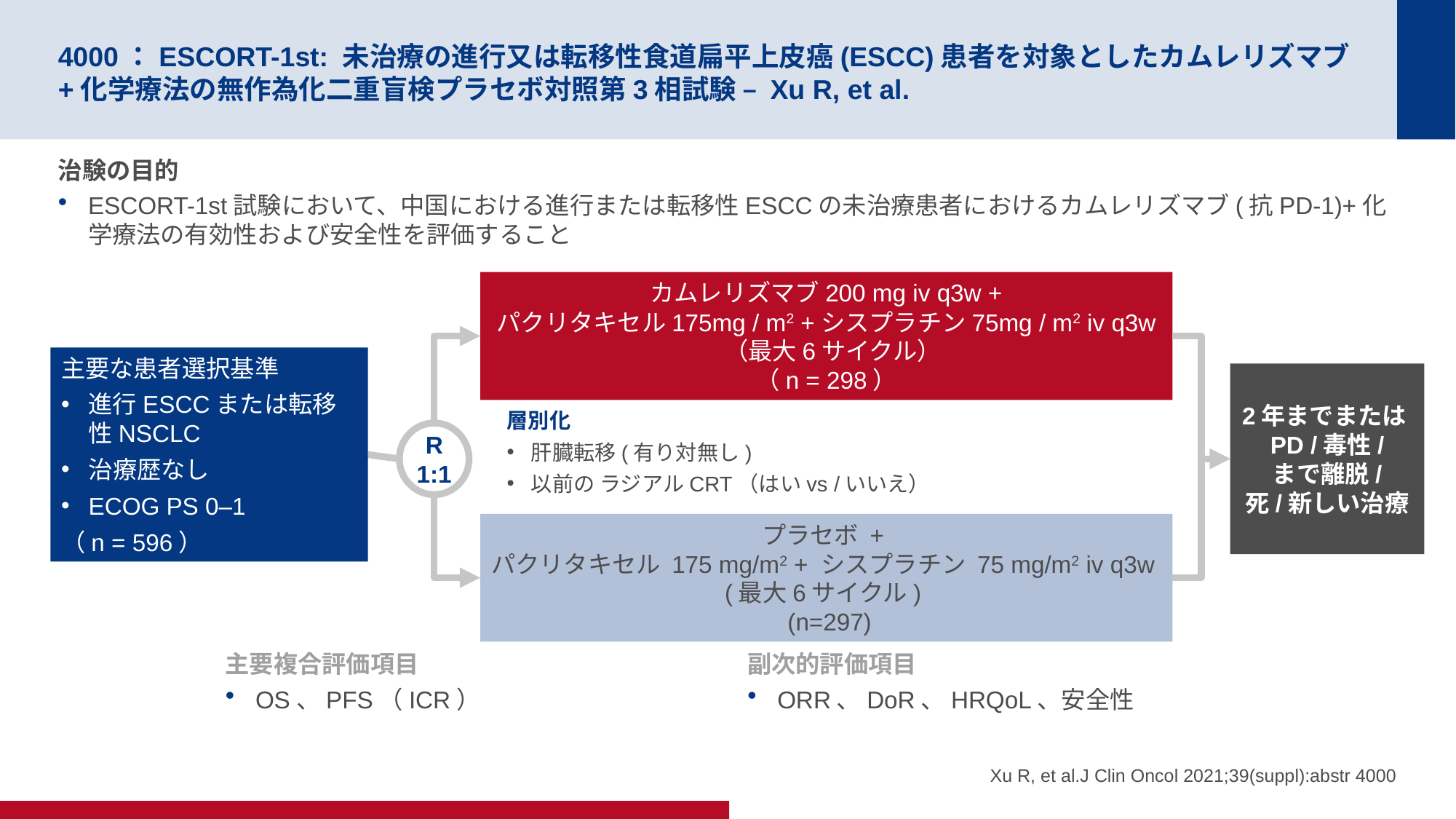

# 4000：ESCORT-1st: 未治療の進行又は転移性食道扁平上皮癌(ESCC)患者を対象としたカムレリズマブ+化学療法の無作為化二重盲検プラセボ対照第3相試験 – Xu R, et al.
治験の目的
ESCORT-1st試験において、中国における進行または転移性ESCCの未治療患者におけるカムレリズマブ(抗PD-1)+化学療法の有効性および安全性を評価すること
カムレリズマブ200 mg iv q3w +
パクリタキセル175mg / m2 +シスプラチン75mg / m2 iv q3w
 （最大6サイクル）
（n = 298）
主要な患者選択基準
進行ESCCまたは転移性NSCLC
治療歴なし
ECOG PS 0–1
（n = 596）
2年までまたはPD /毒性/
まで離脱/
死/新しい治療
層別化
肝臓転移(有り対無し)
以前の ラジアルCRT（はいvs /いいえ）
R
1:1
プラセボ +
パクリタキセル 175 mg/m2 + シスプラチン 75 mg/m2 iv q3w
(最大6サイクル)
 (n=297)
主要複合評価項目
OS、PFS（ICR）

副次的評価項目
ORR、DoR、HRQoL、安全性
Xu R, et al.J Clin Oncol 2021;39(suppl):abstr 4000